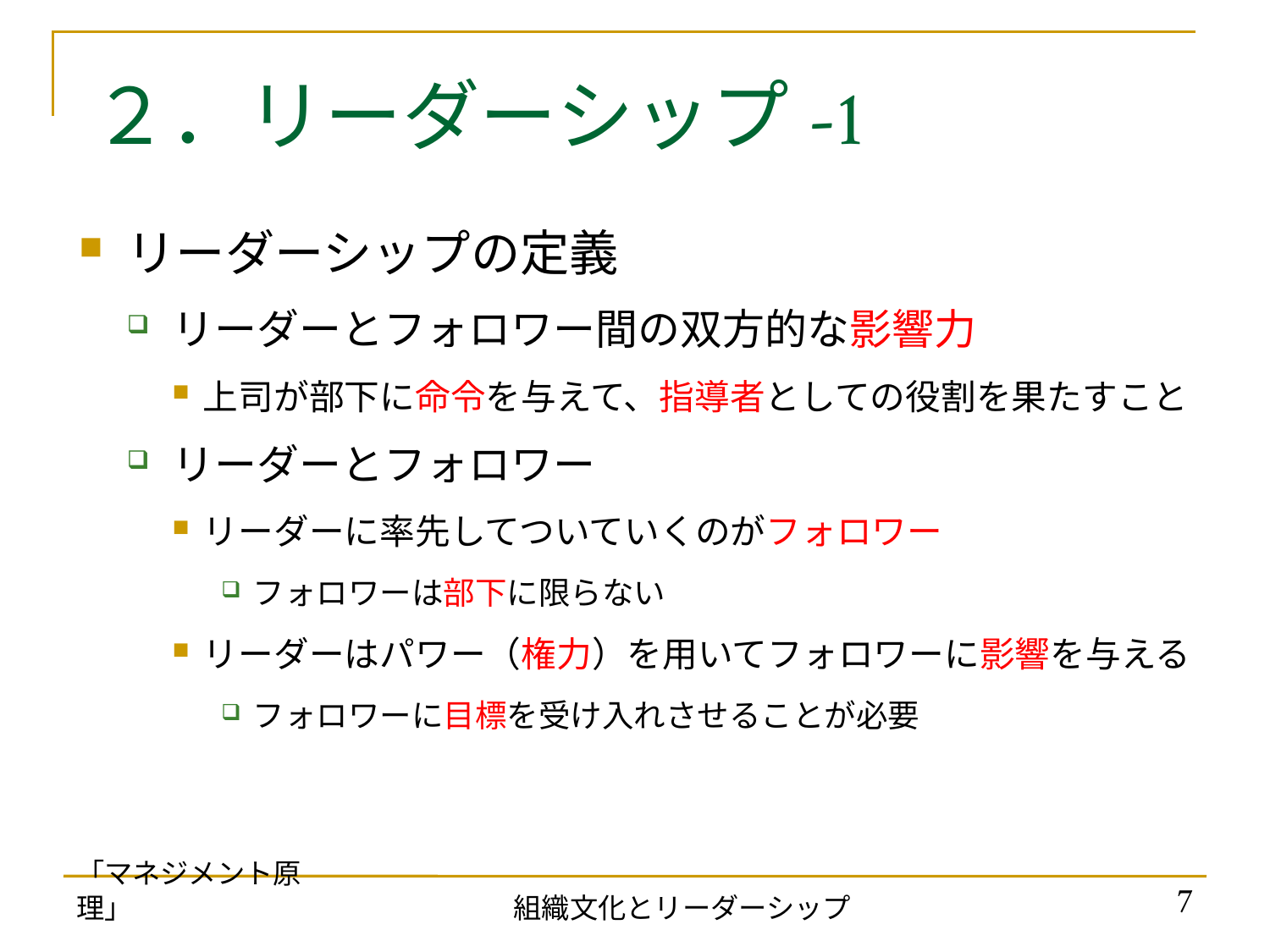

# ２．リーダーシップ-1
リーダーシップの定義
リーダーとフォロワー間の双方的な影響力
上司が部下に命令を与えて、指導者としての役割を果たすこと
リーダーとフォロワー
リーダーに率先してついていくのがフォロワー
フォロワーは部下に限らない
リーダーはパワー（権力）を用いてフォロワーに影響を与える
フォロワーに目標を受け入れさせることが必要
「マネジメント原理」
7
組織文化とリーダーシップ